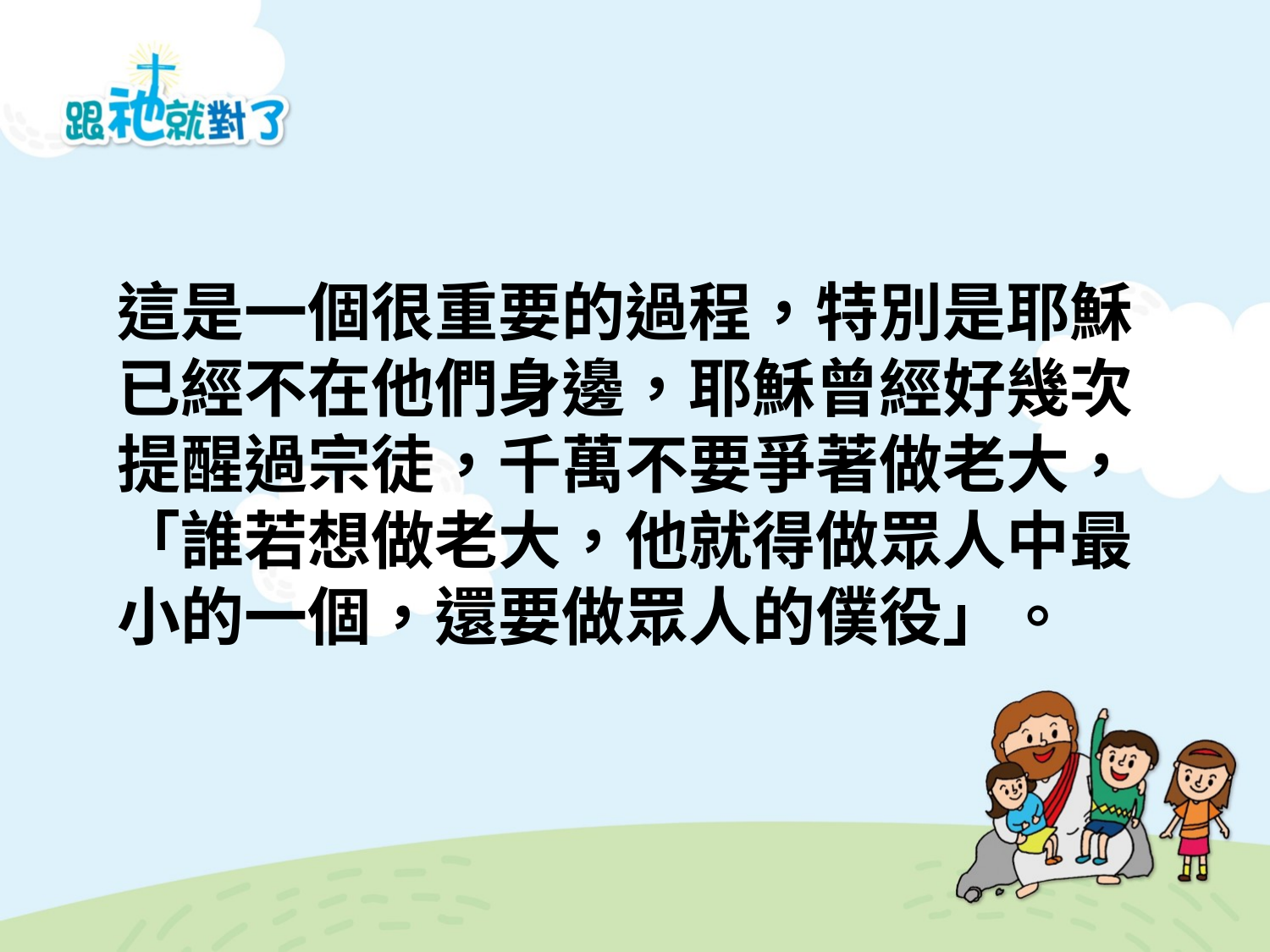

這是一個很重要的過程，特別是耶穌已經不在他們身邊，耶穌曾經好幾次提醒過宗徒，千萬不要爭著做老大，「誰若想做老大，他就得做眾人中最小的一個，還要做眾人的僕役」。